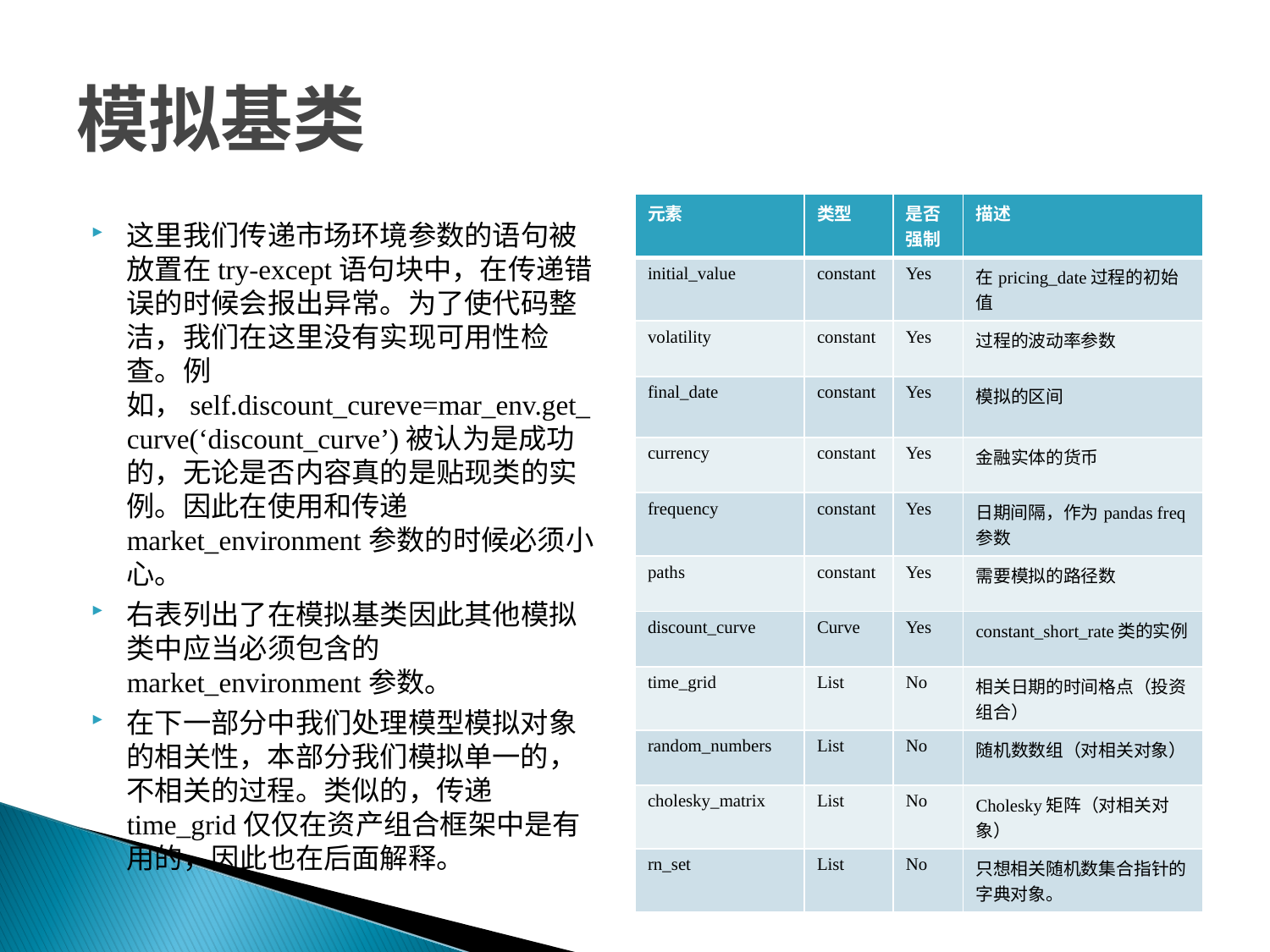

# 模拟基类
| 元素 | 类型 | 是否强制 | 描述 |
| --- | --- | --- | --- |
| initial\_value | constant | Yes | 在pricing\_date过程的初始值 |
| volatility | constant | Yes | 过程的波动率参数 |
| final\_date | constant | Yes | 模拟的区间 |
| currency | constant | Yes | 金融实体的货币 |
| frequency | constant | Yes | 日期间隔，作为pandas freq参数 |
| paths | constant | Yes | 需要模拟的路径数 |
| discount\_curve | Curve | Yes | constant\_short\_rate类的实例 |
| time\_grid | List | No | 相关日期的时间格点（投资组合） |
| random\_numbers | List | No | 随机数数组（对相关对象） |
| cholesky\_matrix | List | No | Cholesky矩阵（对相关对象） |
| rn\_set | List | No | 只想相关随机数集合指针的字典对象。 |
这里我们传递市场环境参数的语句被放置在try-except语句块中，在传递错误的时候会报出异常。为了使代码整洁，我们在这里没有实现可用性检查。例如，self.discount_cureve=mar_env.get_curve(‘discount_curve’)被认为是成功的，无论是否内容真的是贴现类的实例。因此在使用和传递market_environment参数的时候必须小心。
右表列出了在模拟基类因此其他模拟类中应当必须包含的market_environment参数。
在下一部分中我们处理模型模拟对象的相关性，本部分我们模拟单一的，不相关的过程。类似的，传递time_grid仅仅在资产组合框架中是有用的，因此也在后面解释。